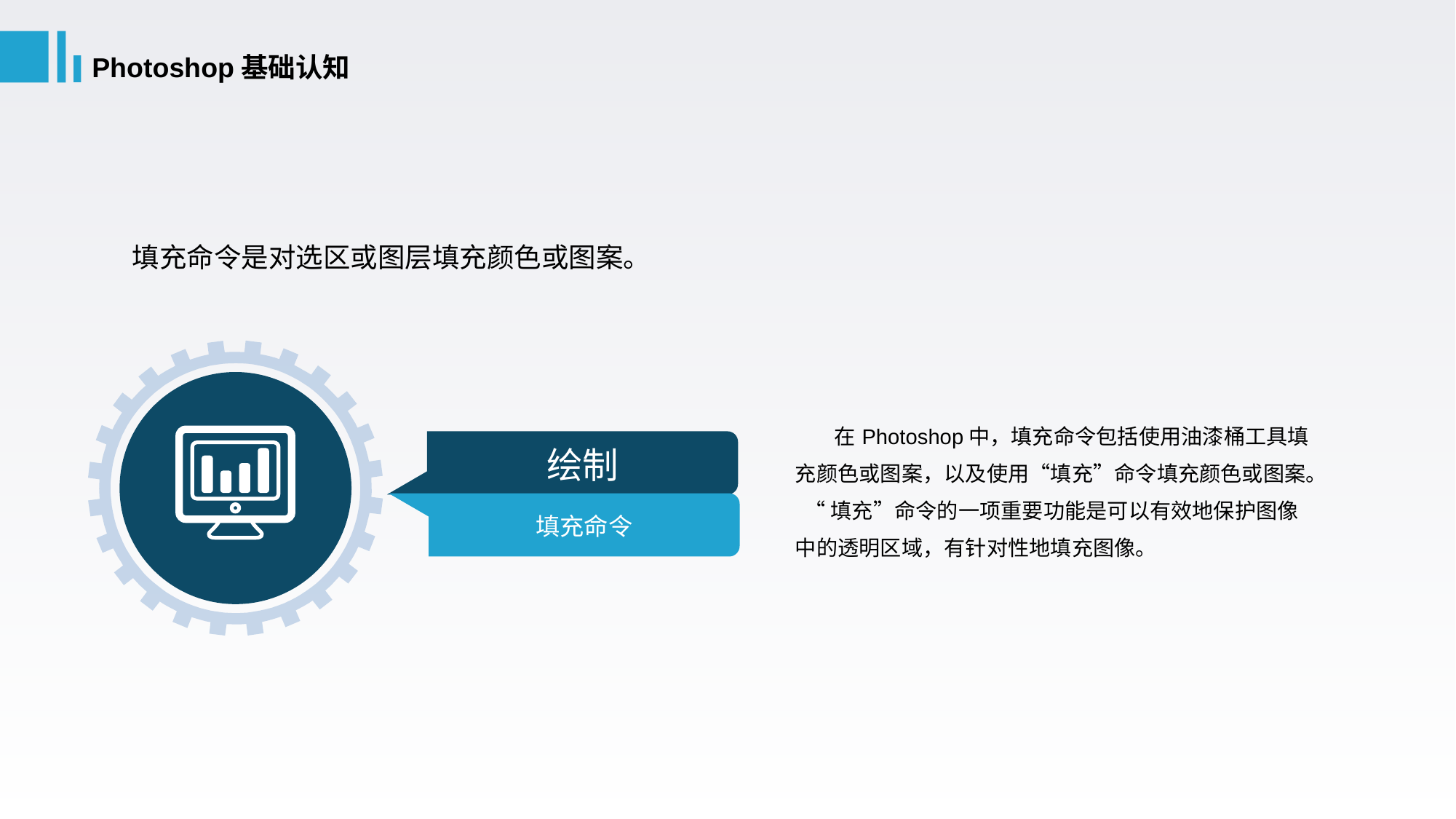

Photoshop基础认知
填充命令是对选区或图层填充颜色或图案。

       在Photoshop中，填充命令包括使用油漆桶工具填充颜色或图案，以及使用“填充”命令填充颜色或图案。  “ 填充”命令的一项重要功能是可以有效地保护图像中的透明区域，有针对性地填充图像。

绘制

填充命令